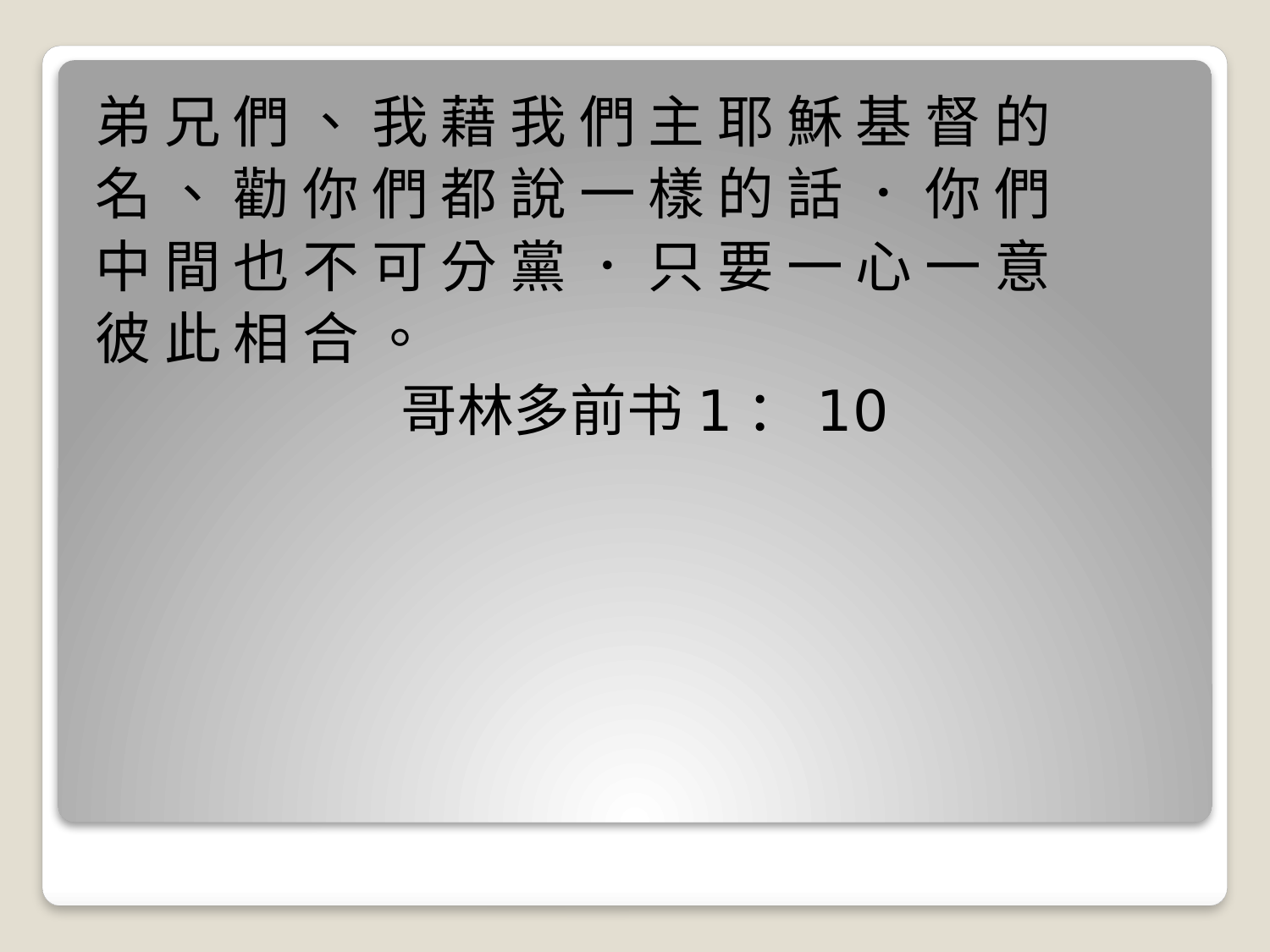

弟 兄 們 、 我 藉 我 們 主 耶 穌 基 督 的
名 、 勸 你 們 都 說 一 樣 的 話 ． 你 們
中 間 也 不 可 分 黨 ． 只 要 一 心 一 意
彼 此 相 合 。
                       哥林多前书1：10